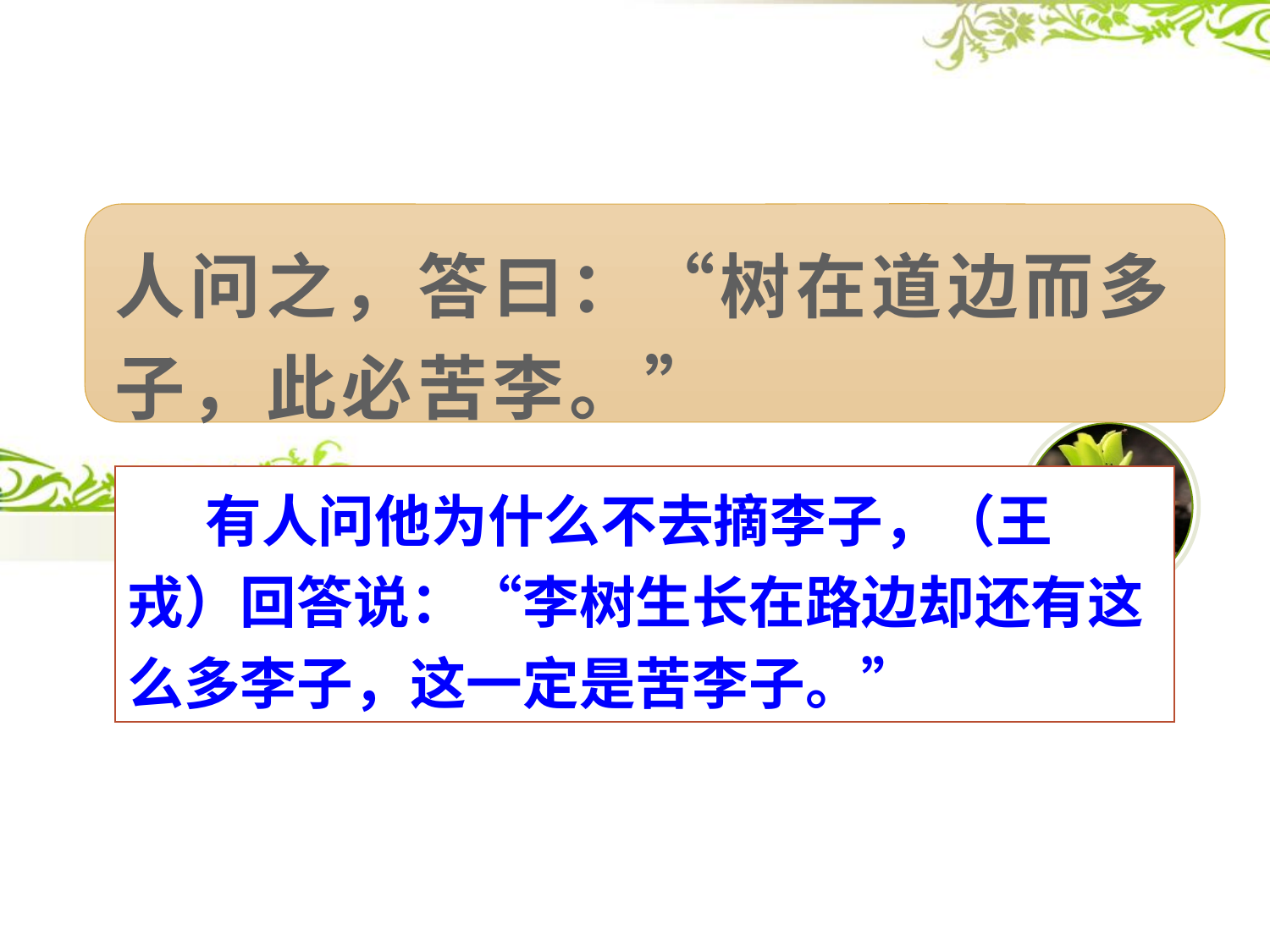

人问之，答曰：“树在道边而多子，此必苦李。”
     有人问他为什么不去摘李子，（王戎）回答说：“李树生长在路边却还有这么多李子，这一定是苦李子。”